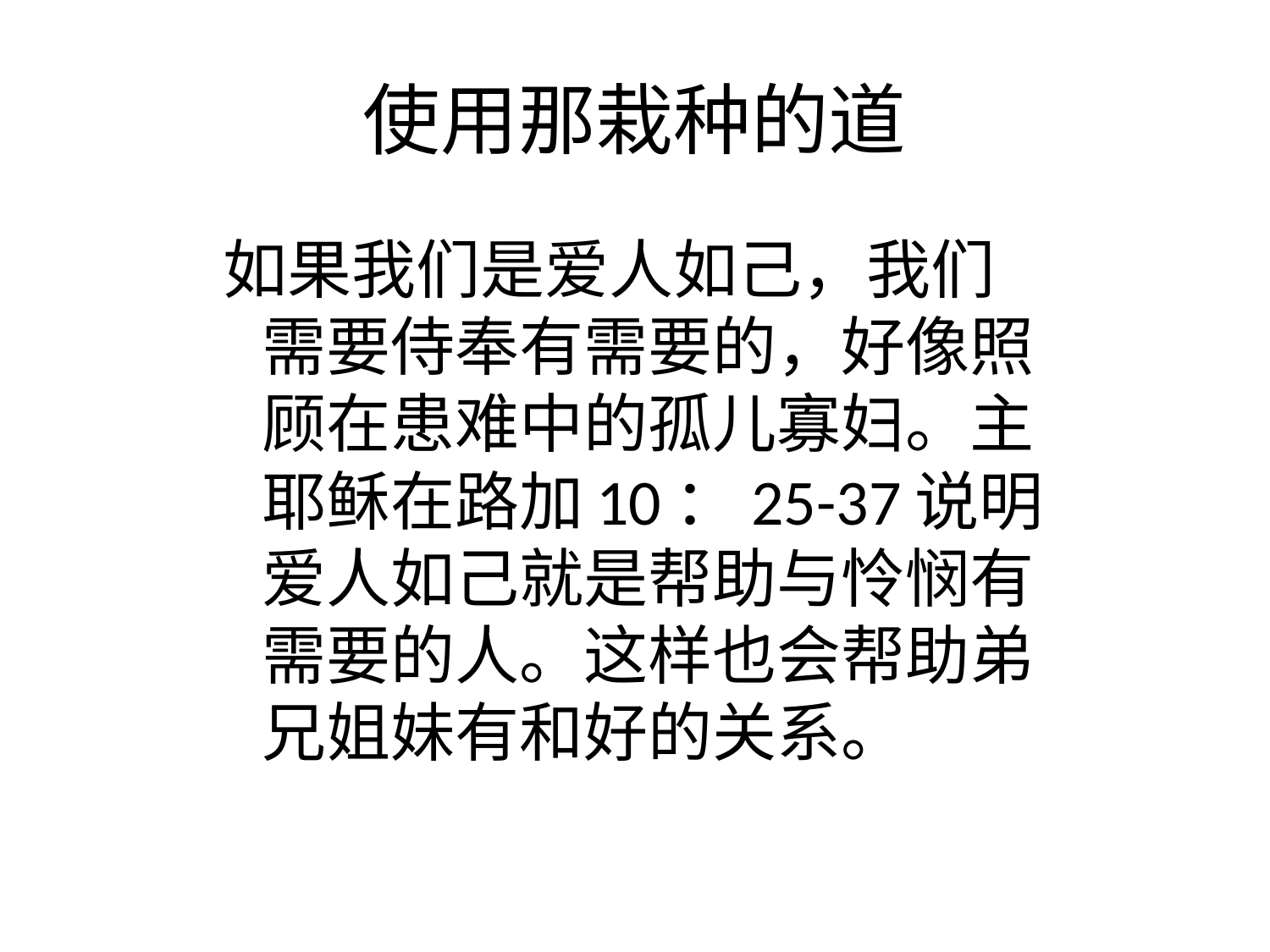

# 使用那栽种的道
如果我们是爱人如己，我们需要侍奉有需要的，好像照顾在患难中的孤儿寡妇。主耶稣在路加10：25-37说明爱人如己就是帮助与怜悯有需要的人。这样也会帮助弟兄姐妹有和好的关系。